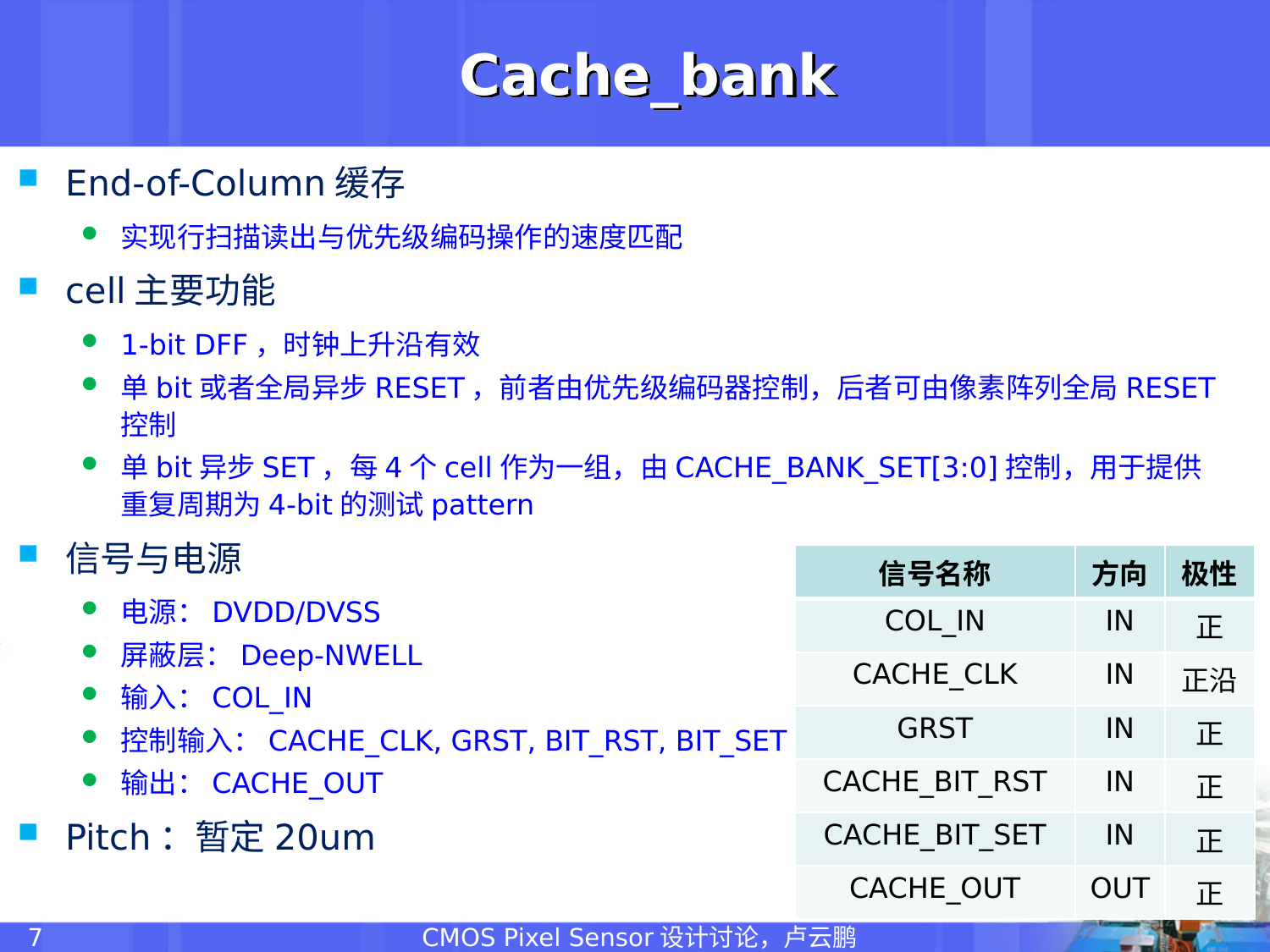

# Cache_bank
End-of-Column缓存
实现行扫描读出与优先级编码操作的速度匹配
cell主要功能
1-bit DFF，时钟上升沿有效
单bit或者全局异步RESET，前者由优先级编码器控制，后者可由像素阵列全局RESET控制
单bit异步SET，每4个cell作为一组，由CACHE_BANK_SET[3:0]控制，用于提供重复周期为4-bit的测试pattern
信号与电源
电源：DVDD/DVSS
屏蔽层：Deep-NWELL
输入：COL_IN
控制输入：CACHE_CLK, GRST, BIT_RST, BIT_SET
输出：CACHE_OUT
Pitch：暂定20um
| 信号名称 | 方向 | 极性 |
| --- | --- | --- |
| COL\_IN | IN | 正 |
| CACHE\_CLK | IN | 正沿 |
| GRST | IN | 正 |
| CACHE\_BIT\_RST | IN | 正 |
| CACHE\_BIT\_SET | IN | 正 |
| CACHE\_OUT | OUT | 正 |
CMOS Pixel Sensor设计讨论，卢云鹏
7